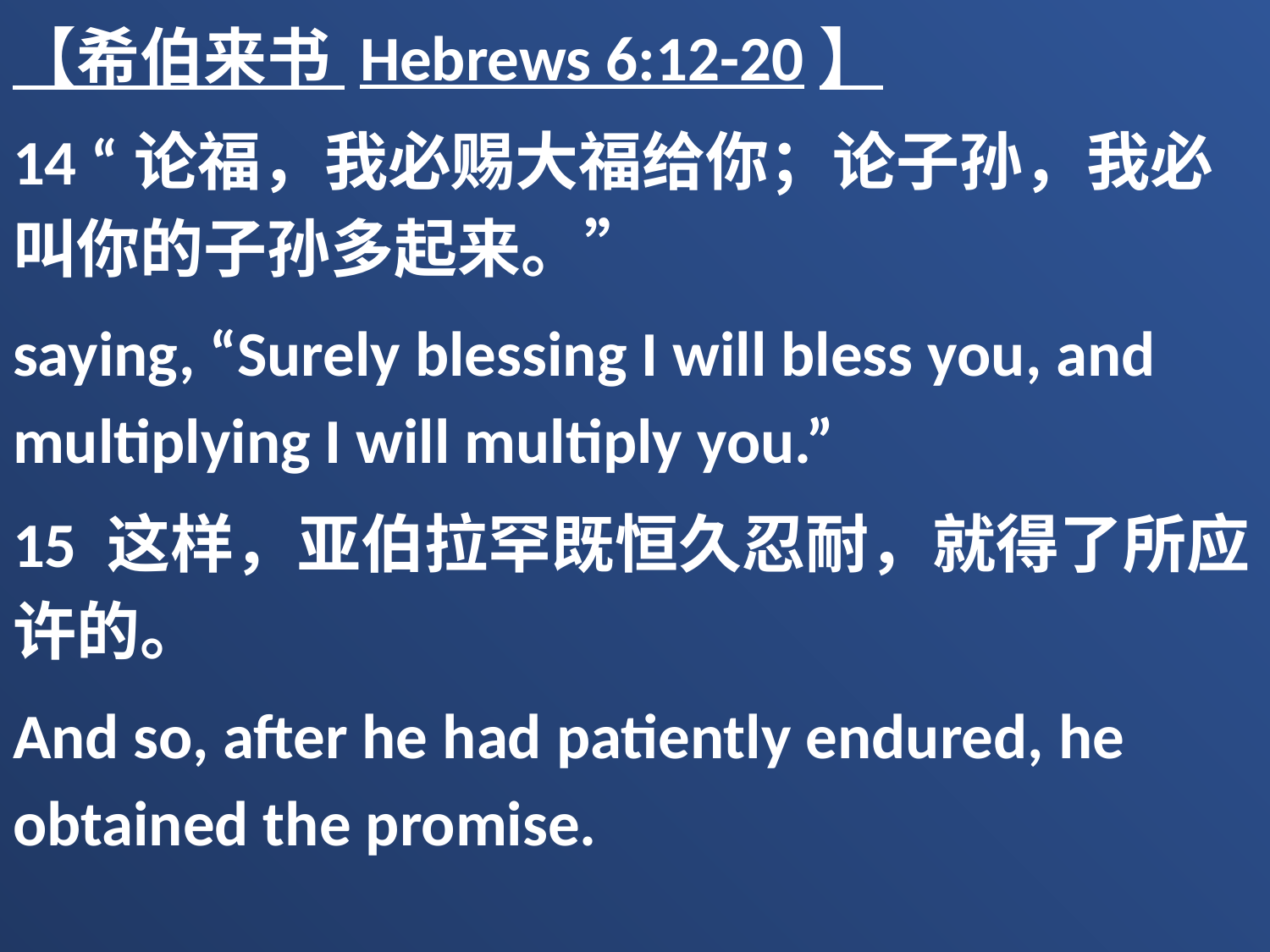

【希伯来书 Hebrews 6:12-20】
14 “论福，我必赐大福给你；论子孙，我必叫你的子孙多起来。”
saying, “Surely blessing I will bless you, and multiplying I will multiply you.”
15 这样，亚伯拉罕既恒久忍耐，就得了所应许的。
And so, after he had patiently endured, he obtained the promise.